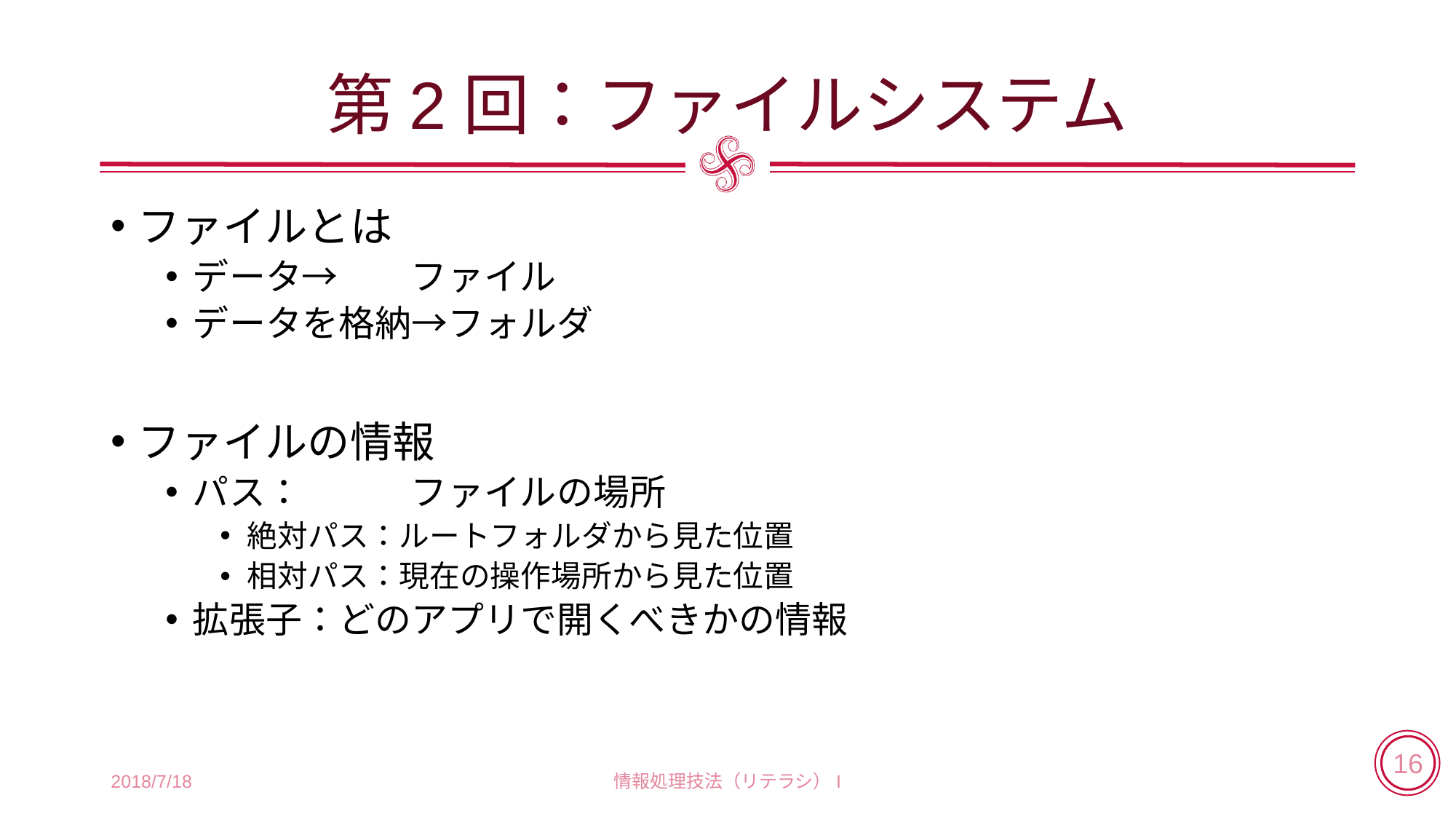

# 第2回：ファイルシステム
ファイルとは
データ→	ファイル
データを格納→フォルダ

ファイルの情報
パス：	ファイルの場所
絶対パス：ルートフォルダから見た位置
相対パス：現在の操作場所から見た位置
拡張子：どのアプリで開くべきかの情報

2018/7/18
情報処理技法（リテラシ）I